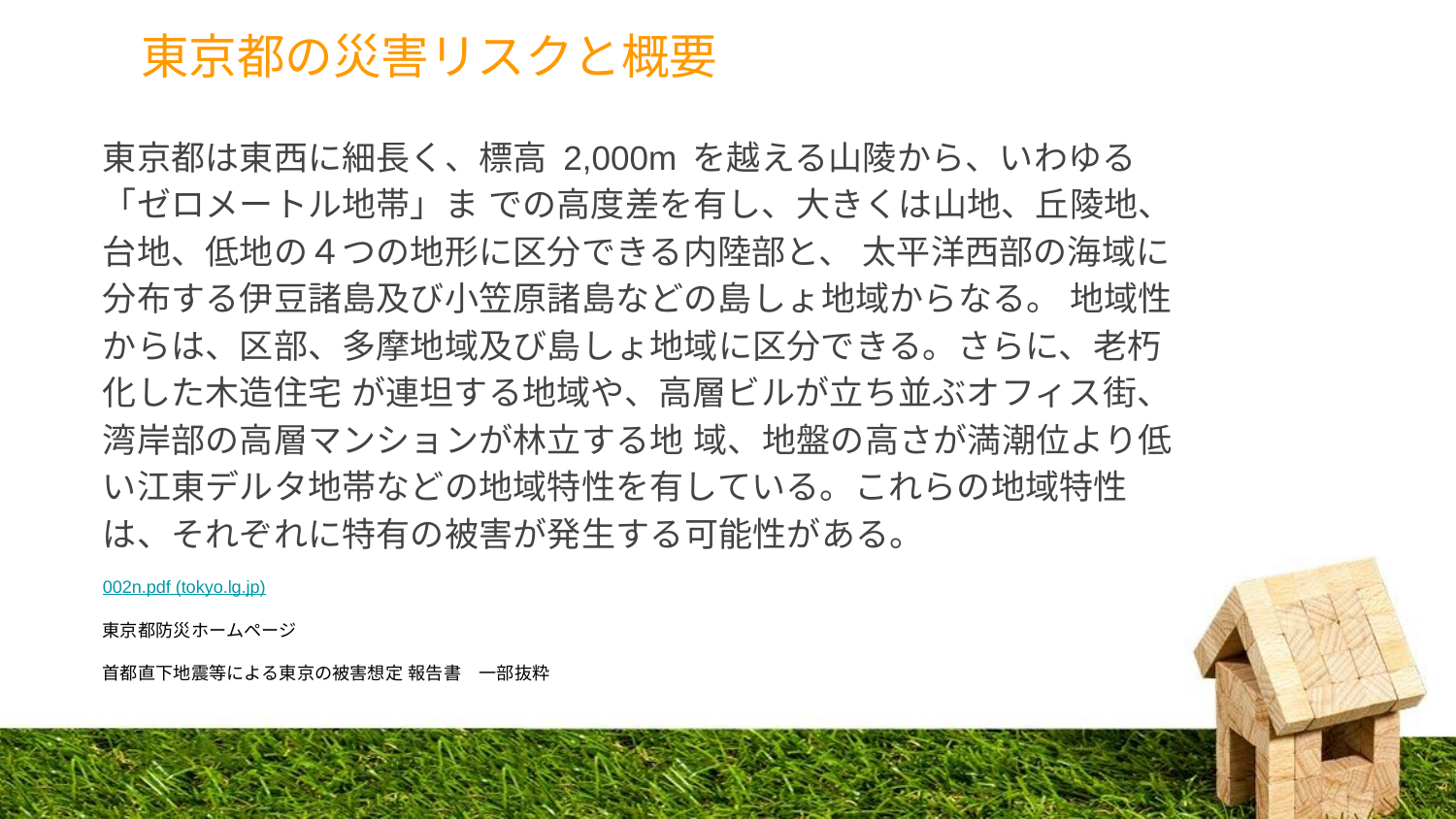

# 東京都の災害リスクと概要
東京都は東西に細長く、標高 2,000m を越える山陵から、いわゆる「ゼロメートル地帯」ま での高度差を有し、大きくは山地、丘陵地、台地、低地の４つの地形に区分できる内陸部と、 太平洋西部の海域に分布する伊豆諸島及び小笠原諸島などの島しょ地域からなる。 地域性からは、区部、多摩地域及び島しょ地域に区分できる。さらに、老朽化した木造住宅 が連坦する地域や、高層ビルが立ち並ぶオフィス街、湾岸部の高層マンションが林立する地 域、地盤の高さが満潮位より低い江東デルタ地帯などの地域特性を有している。これらの地域特性は、それぞれに特有の被害が発生する可能性がある。
002n.pdf (tokyo.lg.jp)
東京都防災ホームページ
首都直下地震等による東京の被害想定 報告書　一部抜粋